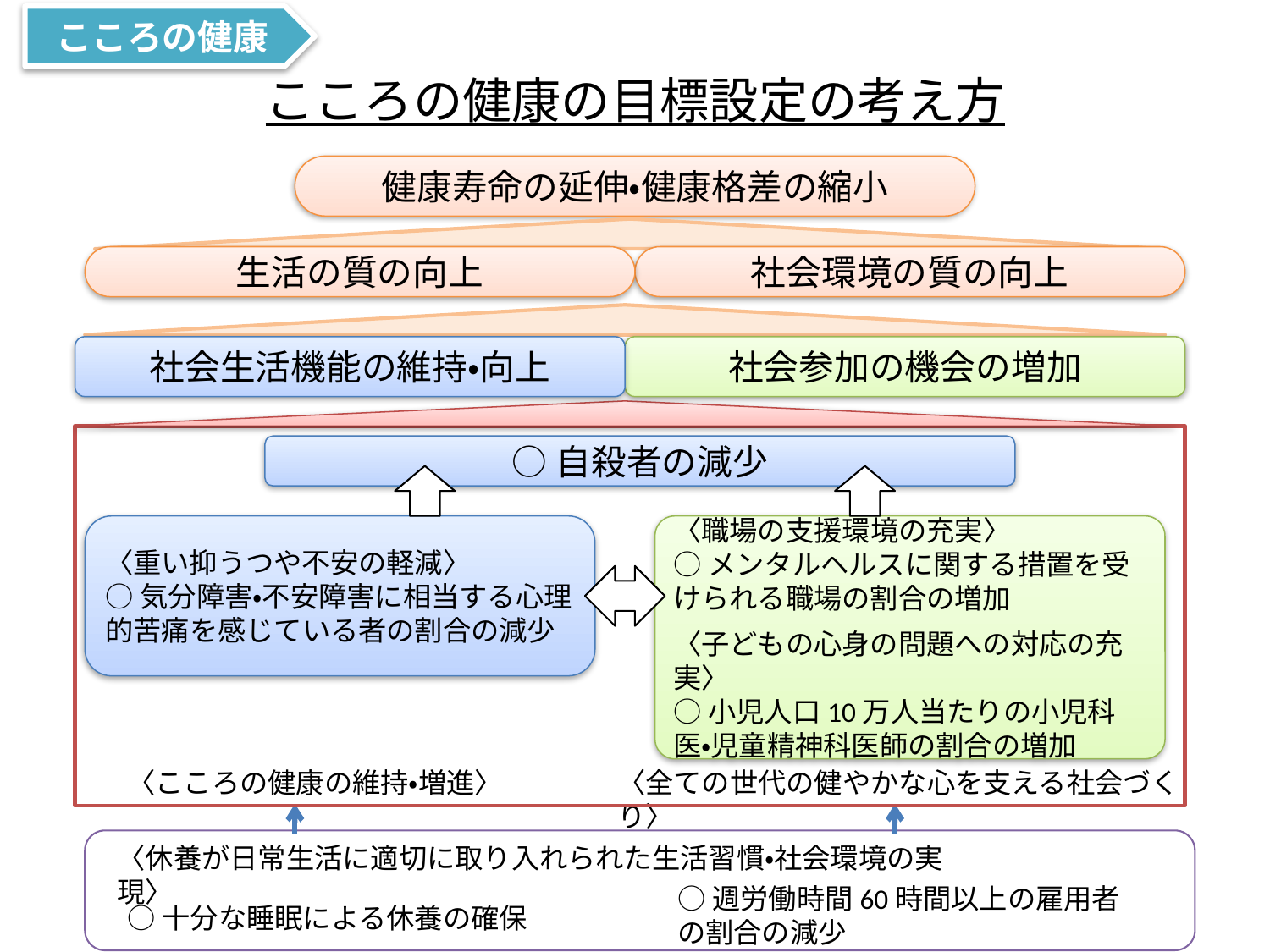

こころの健康
こころの健康の目標設定の考え方
健康寿命の延伸・健康格差の縮小

生活の質の向上
社会環境の質の向上

社会生活機能の維持・向上
社会参加の機会の増加

○自殺者の減少

〈重い抑うつや不安の軽減〉
○気分障害・不安障害に相当する心理的苦痛を感じている者の割合の減少
〈職場の支援環境の充実〉
○メンタルヘルスに関する措置を受けられる職場の割合の増加

〈子どもの心身の問題への対応の充実〉
○小児人口10万人当たりの小児科医・児童精神科医師の割合の増加

〈こころの健康の維持・増進〉
〈全ての世代の健やかな心を支える社会づくり〉

〈休養が日常生活に適切に取り入れられた生活習慣・社会環境の実現〉
○週労働時間60時間以上の雇用者の割合の減少
○十分な睡眠による休養の確保